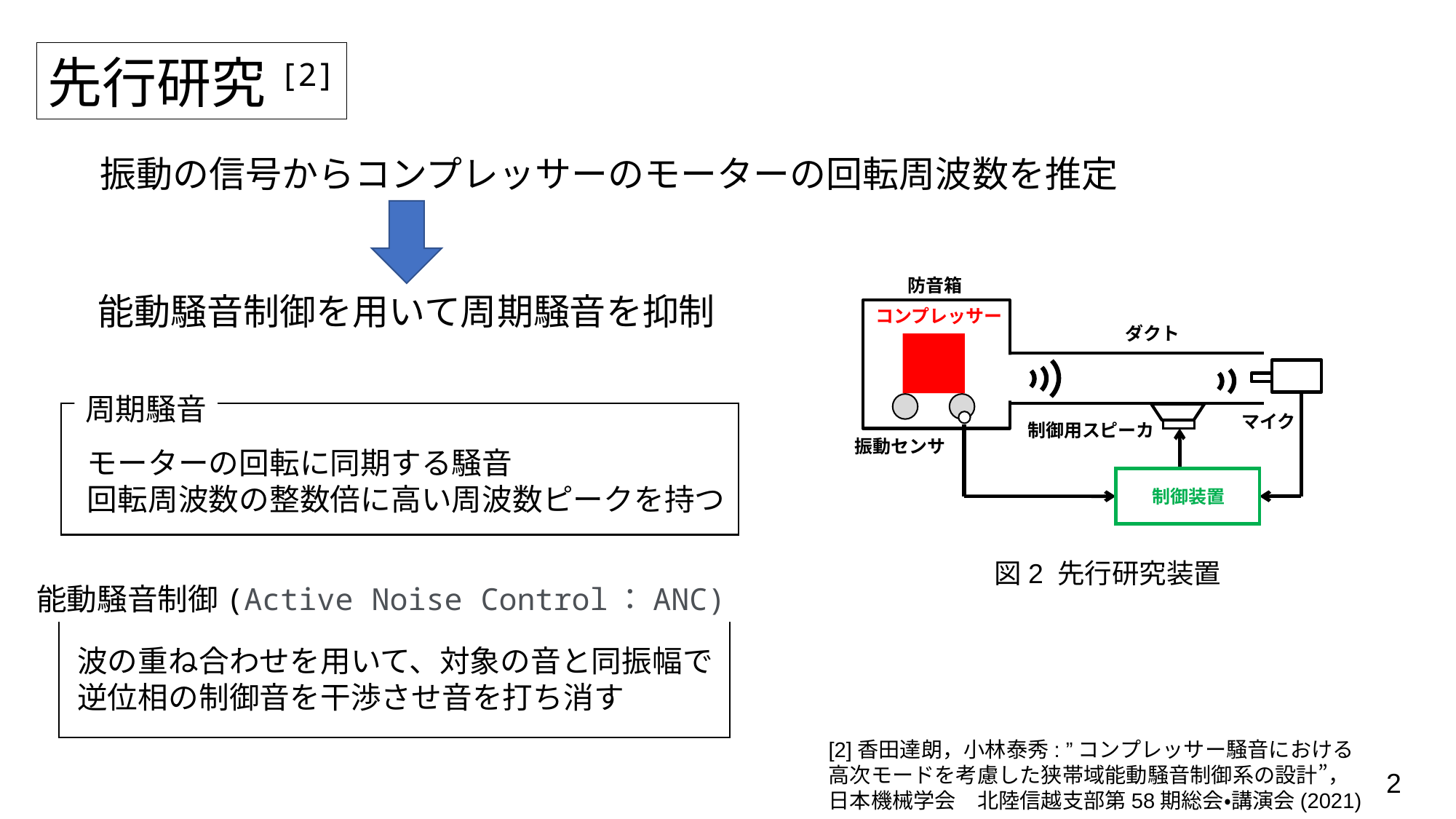

先行研究[2]
振動の信号からコンプレッサーのモーターの回転周波数を推定

防音箱
能動騒音制御を用いて周期騒音を抑制
コンプレッサー

ダクト

周期騒音

マイク

制御用スピーカ
振動センサ
モーターの回転に同期する騒音
回転周波数の整数倍に高い周波数ピークを持つ

制御装置
図2 先行研究装置
能動騒音制御(Active Noise Control：ANC)

波の重ね合わせを用いて、対象の音と同振幅で
逆位相の制御音を干渉させ音を打ち消す
[2]香田達朗，小林泰秀: ”コンプレッサー騒音における
高次モードを考慮した狭帯域能動騒音制御系の設計”，
日本機械学会　北陸信越支部第58期総会・講演会(2021)
2